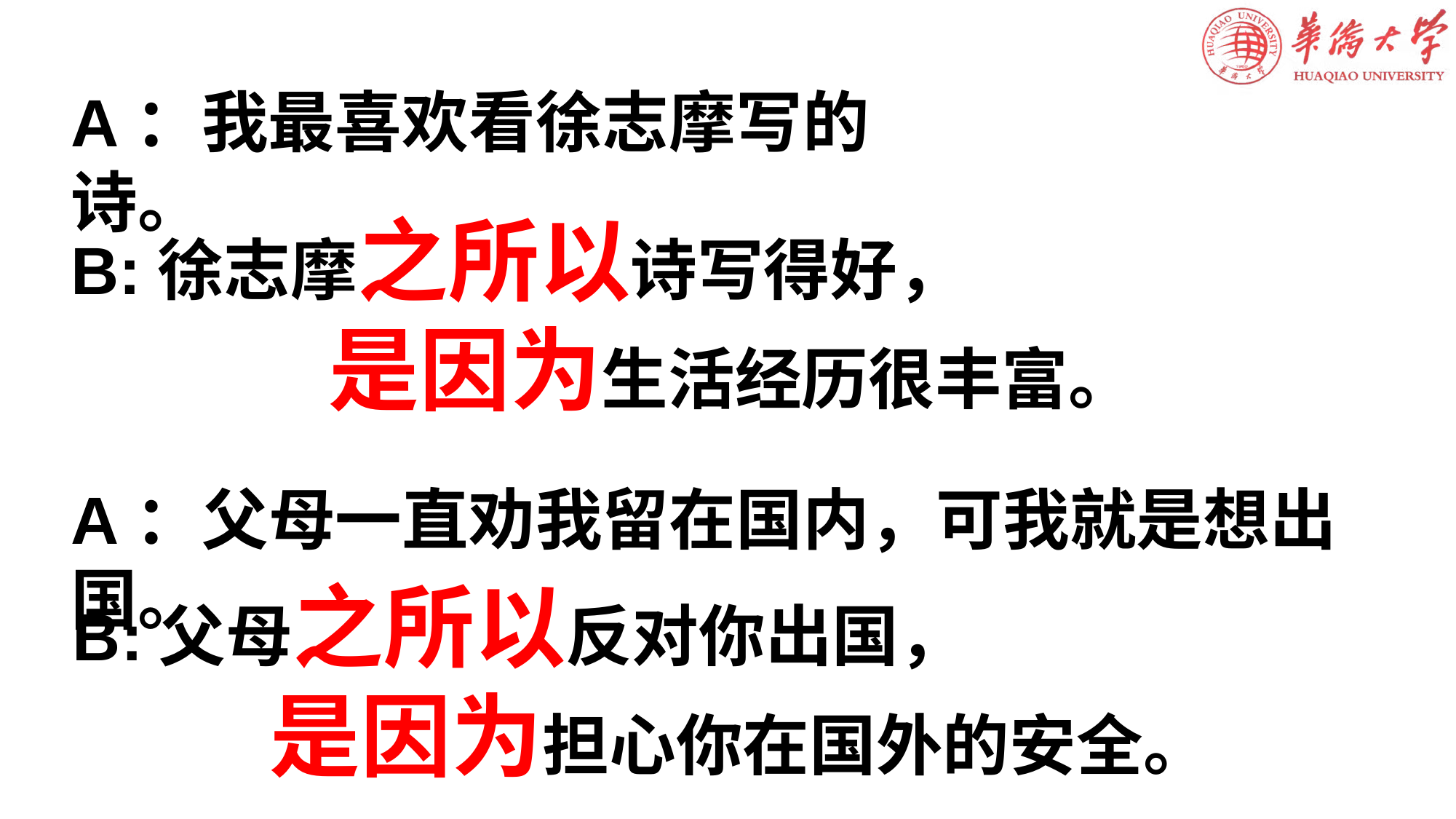

A：我最喜欢看徐志摩写的诗。
B:徐志摩之所以诗写得好，
                是因为生活经历很丰富。
A：父母一直劝我留在国内，可我就是想出国。
B:父母之所以反对你出国，
            是因为担心你在国外的安全。